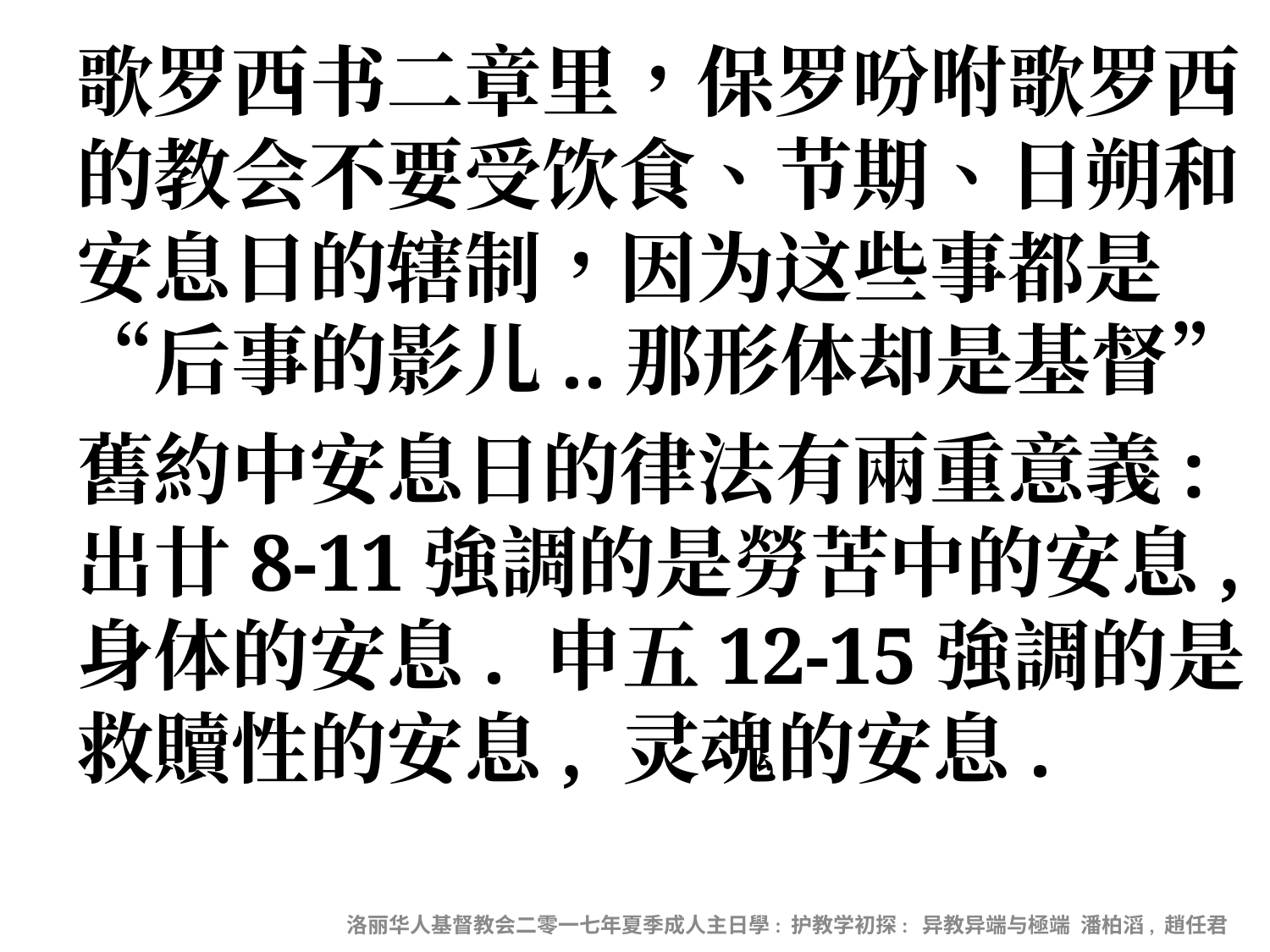

歌罗西书二章里，保罗吩咐歌罗西的教会不要受饮食、节期、日朔和安息日的辖制，因为这些事都是 “后事的影儿..那形体却是基督”
舊約中安息日的律法有兩重意義: 出廿8-11強調的是勞苦中的安息, 身体的安息. 申五12-15強調的是救贖性的安息, 灵魂的安息.
洛丽华人基督教会二零一七年夏季成人主日學: 护教学初探:  异教异端与極端  潘柏滔, 趙任君